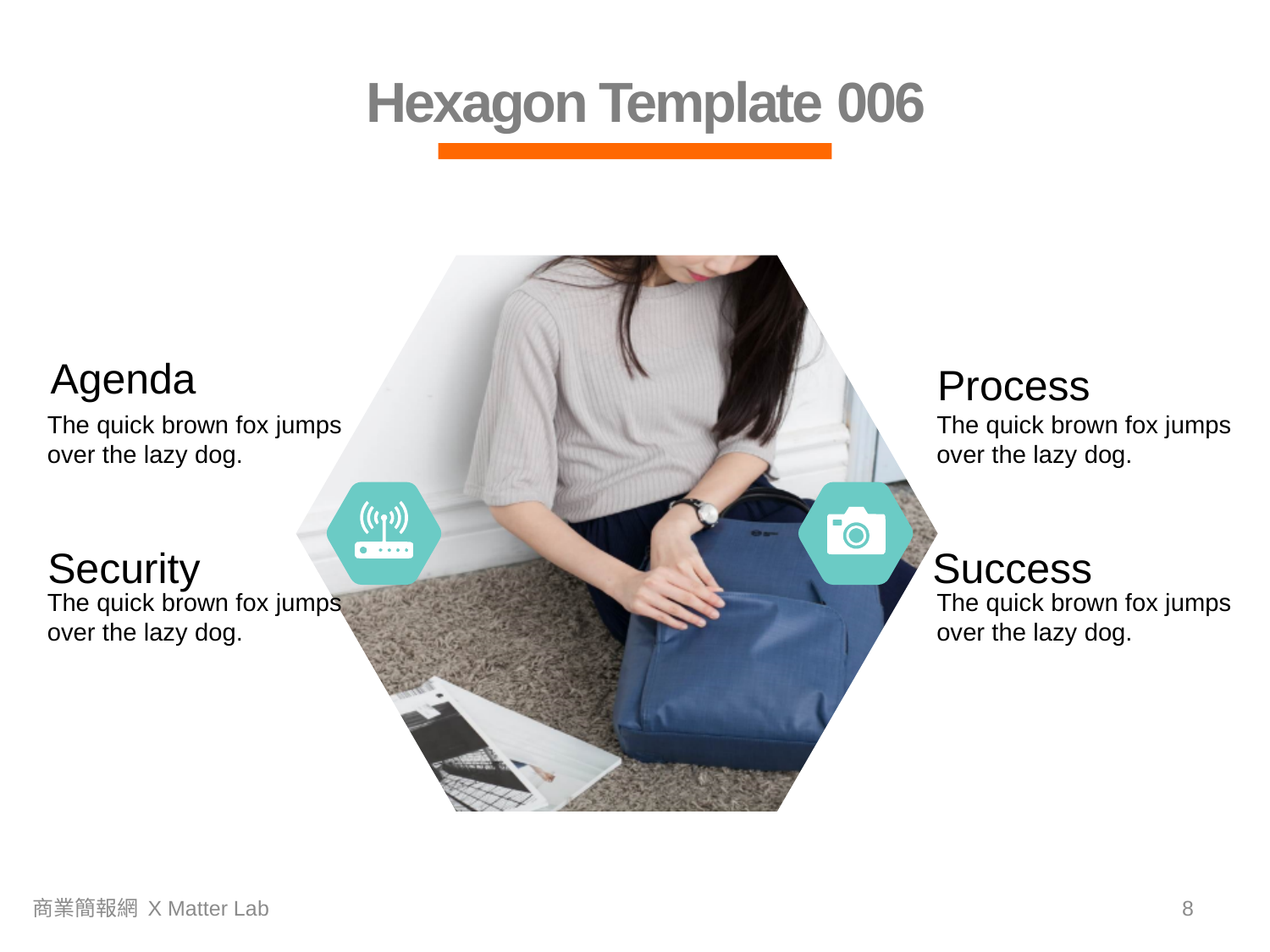

Hexagon Template 006

Agenda
Process
The quick brown fox jumps over the lazy dog.
The quick brown fox jumps over the lazy dog.

Security
Success
The quick brown fox jumps over the lazy dog.
The quick brown fox jumps over the lazy dog.
商業簡報網 X Matter Lab
8